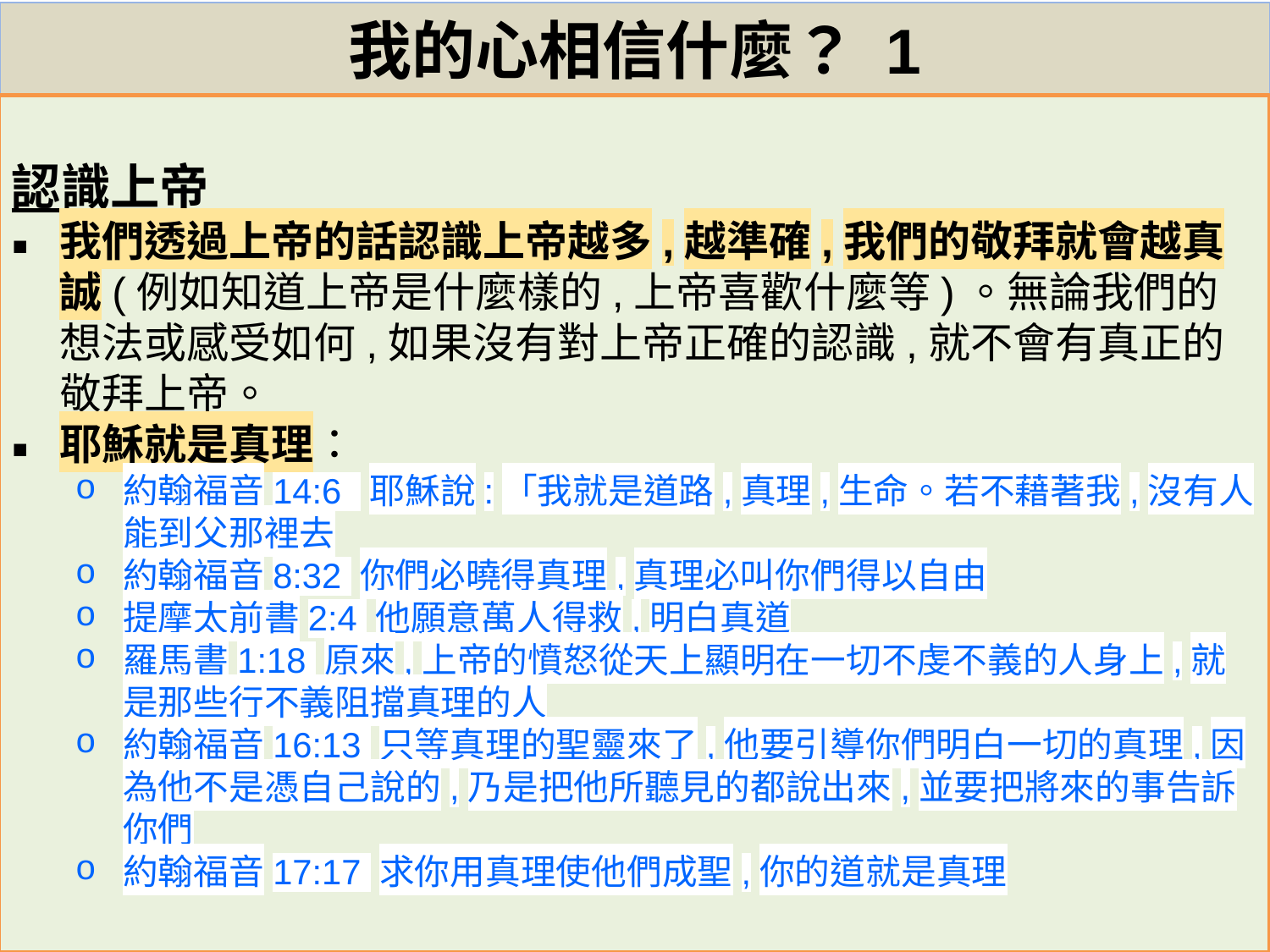

# 我的心相信什麼？ 1
認識上帝
我們透過上帝的話認識上帝越多,越準確,我們的敬拜就會越真誠(例如知道上帝是什麼樣的,上帝喜歡什麼等)。無論我們的想法或感受如何,如果沒有對上帝正確的認識,就不會有真正的敬拜上帝。
耶穌就是真理：
約翰福音14:6  耶穌說:「我就是道路,真理,生命。若不藉著我,沒有人能到父那裡去
約翰福音8:32 你們必曉得真理,真理必叫你們得以自由
提摩太前書2:4 他願意萬人得救,明白真道
羅馬書1:18 原來,上帝的憤怒從天上顯明在一切不虔不義的人身上,就是那些行不義阻擋真理的人
約翰福音16:13 只等真理的聖靈來了,他要引導你們明白一切的真理,因為他不是憑自己說的,乃是把他所聽見的都說出來,並要把將來的事告訴你們
約翰福音17:17 求你用真理使他們成聖,你的道就是真理